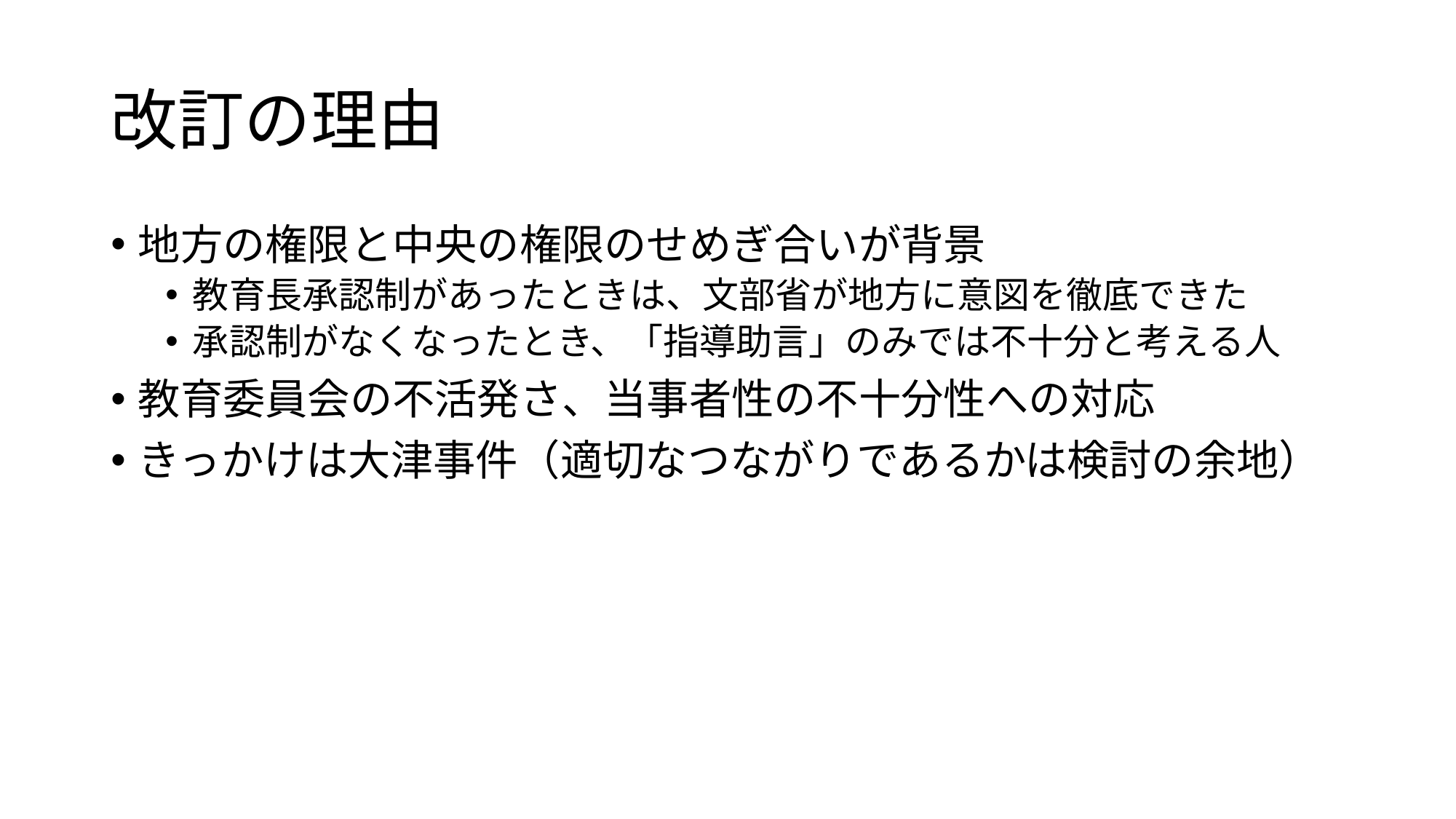

# 改訂の理由
地方の権限と中央の権限のせめぎ合いが背景
教育長承認制があったときは、文部省が地方に意図を徹底できた
承認制がなくなったとき、「指導助言」のみでは不十分と考える人
教育委員会の不活発さ、当事者性の不十分性への対応
きっかけは大津事件（適切なつながりであるかは検討の余地）